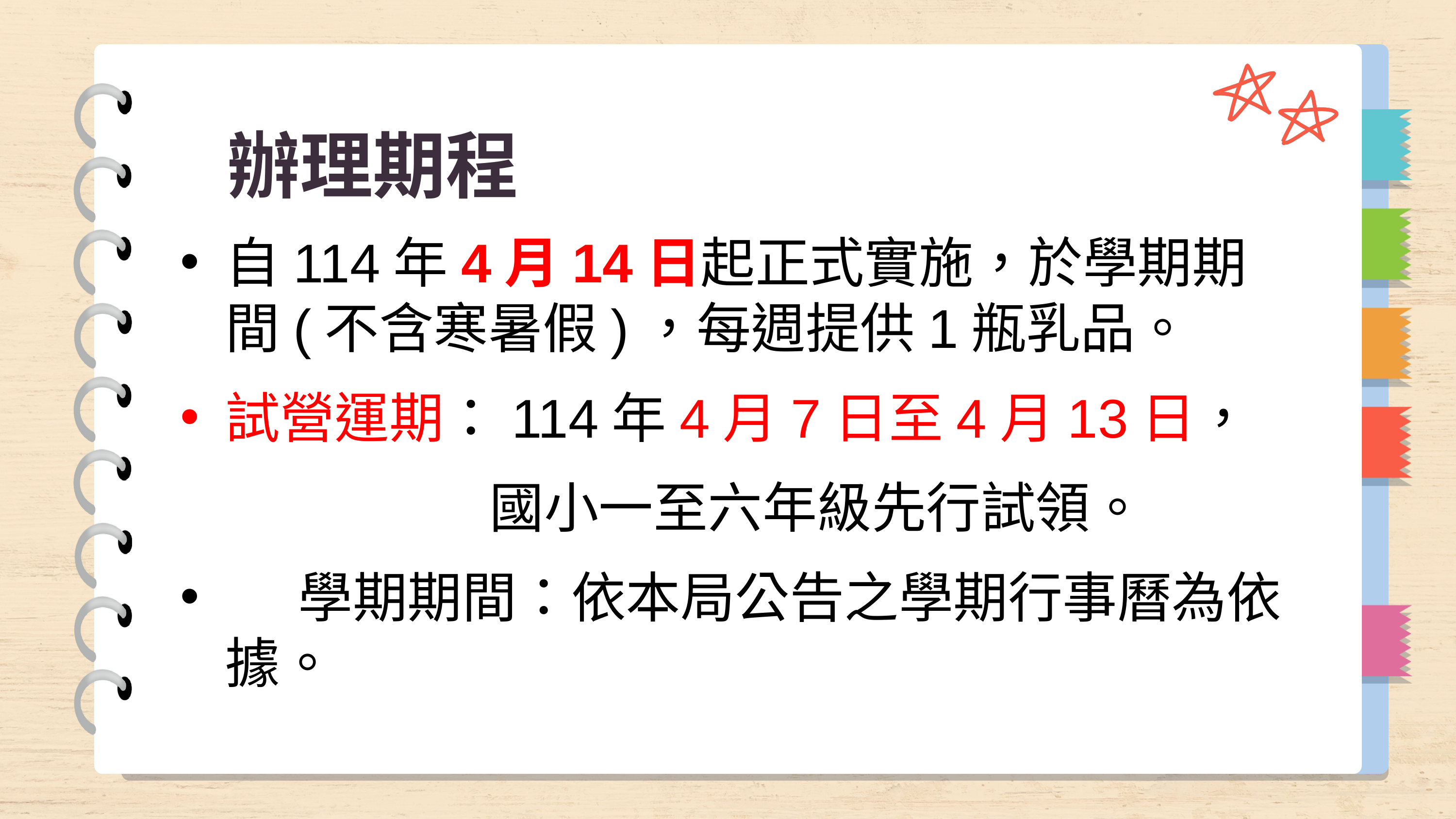

辦理期程
自114年4月14日起正式實施，於學期期間(不含寒暑假)，每週提供1瓶乳品。
試營運期：114年4月7日至4月13日，
　　　　　國小一至六年級先行試領。
	學期期間：依本局公告之學期行事曆為依據。